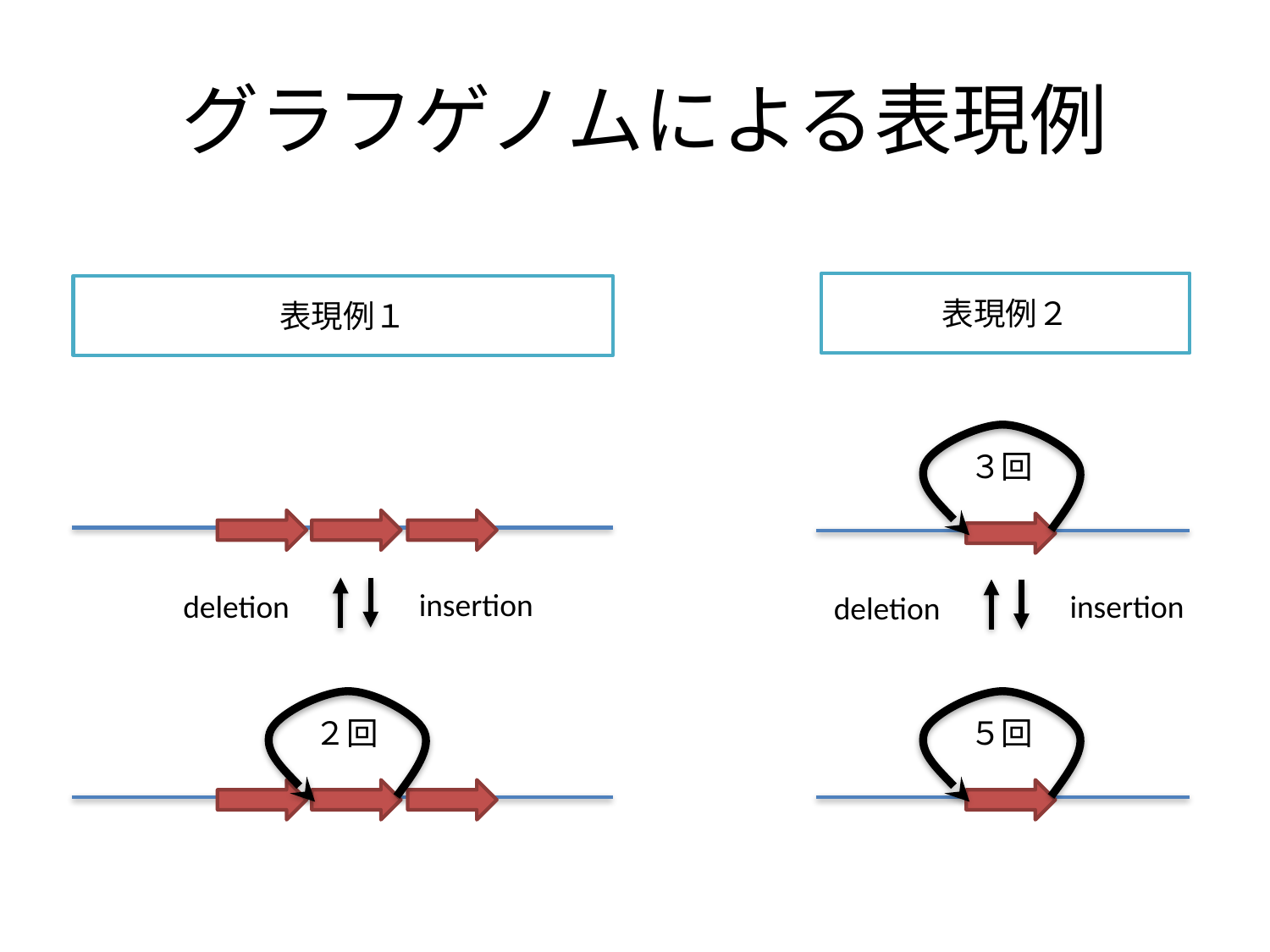

# グラフゲノムによる表現例
表現例２
表現例１

３回

insertion
deletion
insertion
deletion

２回
５回